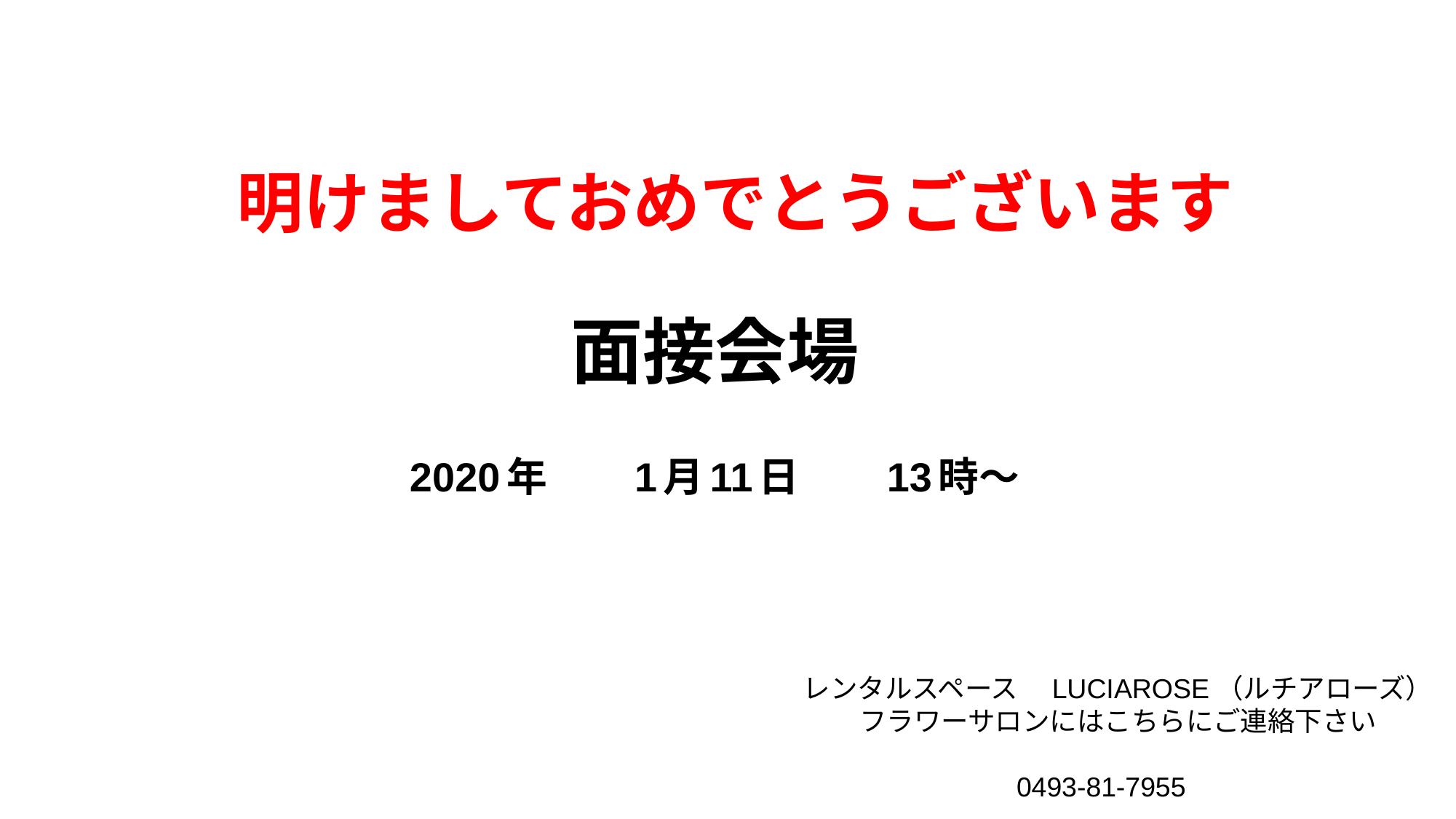

# 明けましておめでとうございます
面接会場

2020年　　1月11日　　13時～
レンタルスペース　LUCIAROSE（ルチアローズ）
フラワーサロンにはこちらにご連絡下さい

0493-81-7955